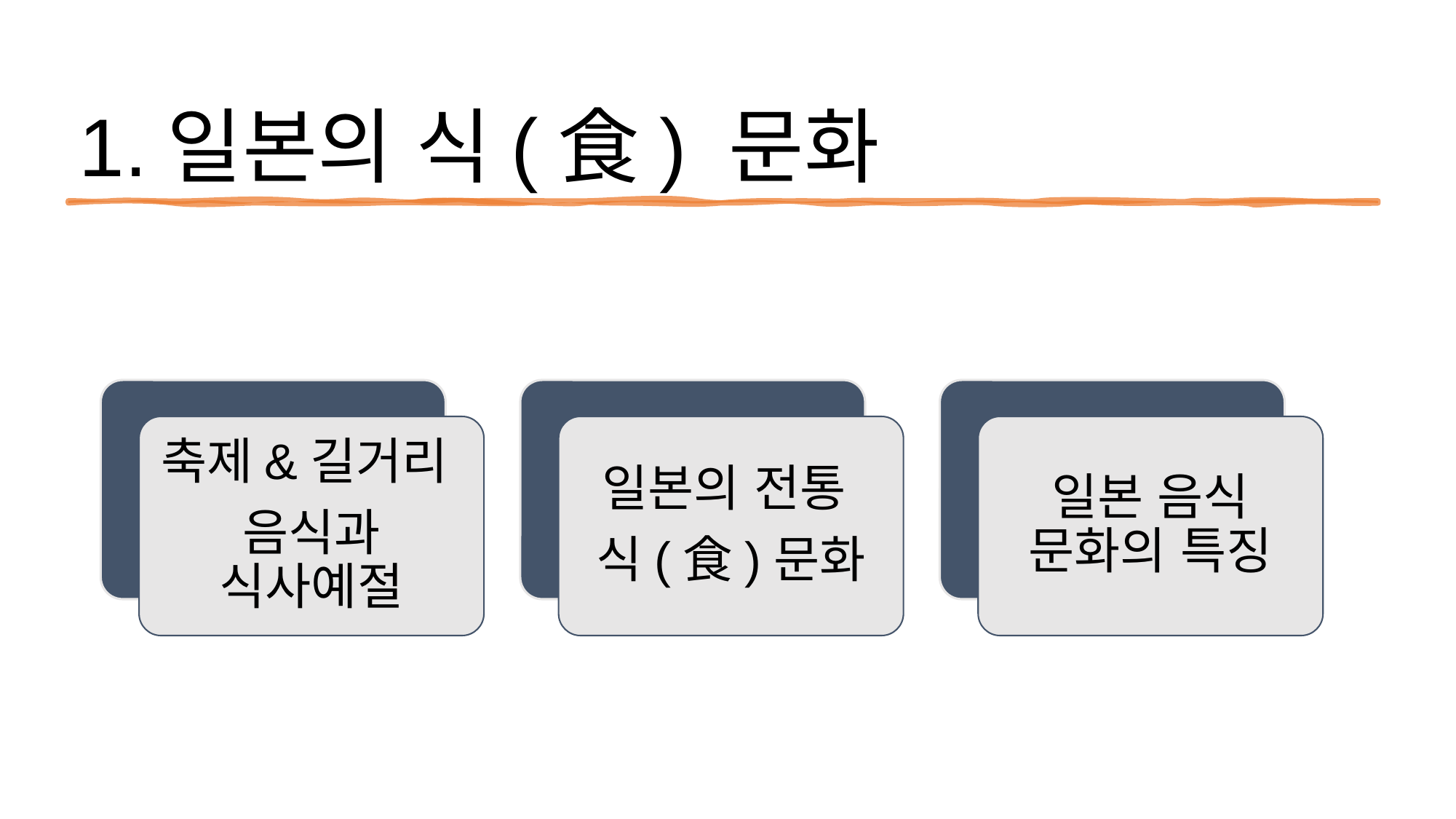

# 1.일본의 식(食) 문화

축제&길거리
음식과 식사예절

일본의 전통
식(食)문화

일본 음식 문화의 특징